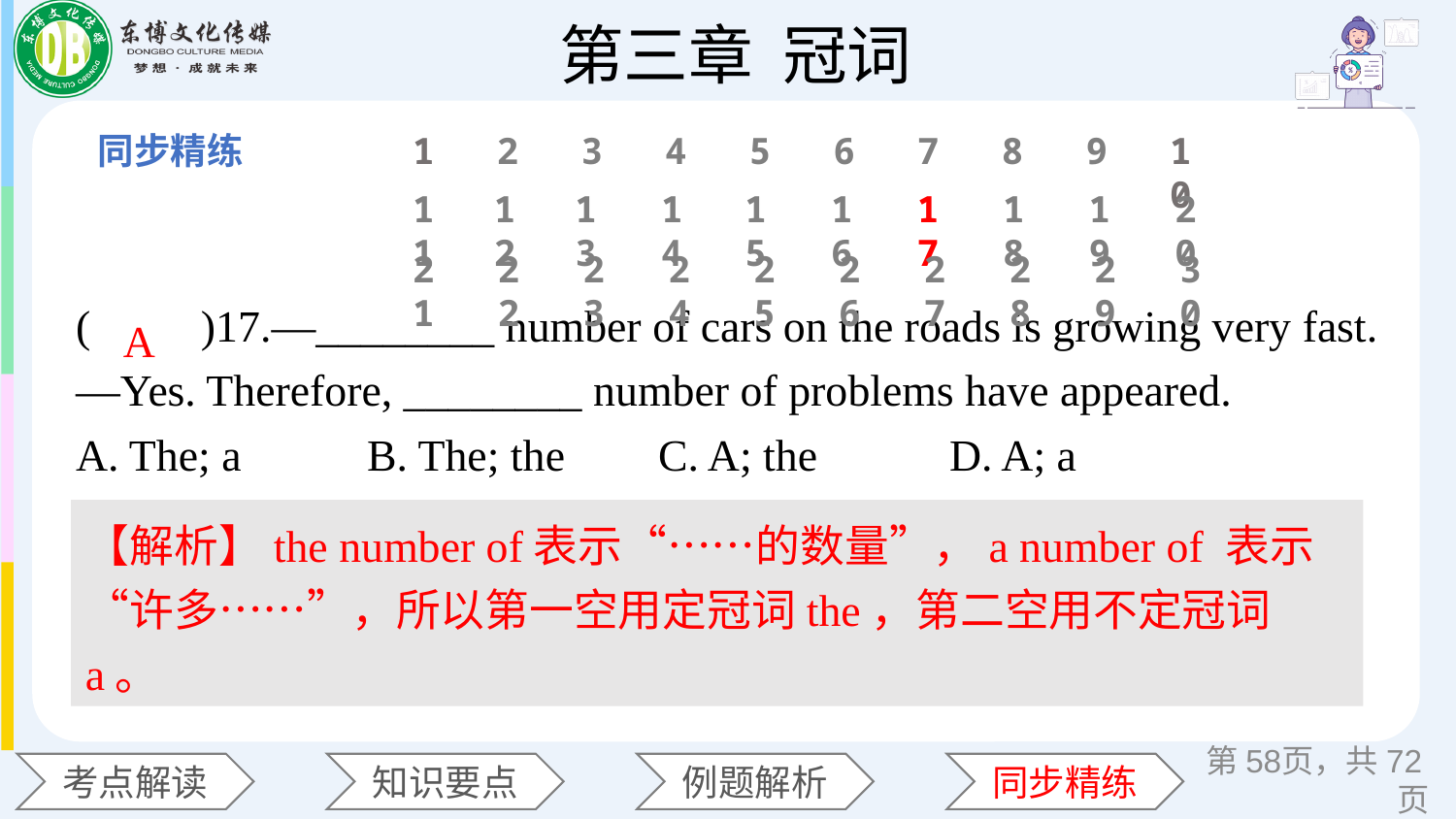

1
2
3
4
5
6
7
8
9
10
11
12
13
14
15
16
17
18
19
20

(　　)17.—________ number of cars on the roads is growing very fast.
—Yes. Therefore, ________ number of problems have appeared.
A. The; a    	B. The; the	C. A; the    	D. A; a
21
22
23
24
25
26
27
28
29
30
A
【解析】the number of表示“……的数量”，a number of 表示“许多……”，所以第一空用定冠词the，第二空用不定冠词a。
第58页，共72页